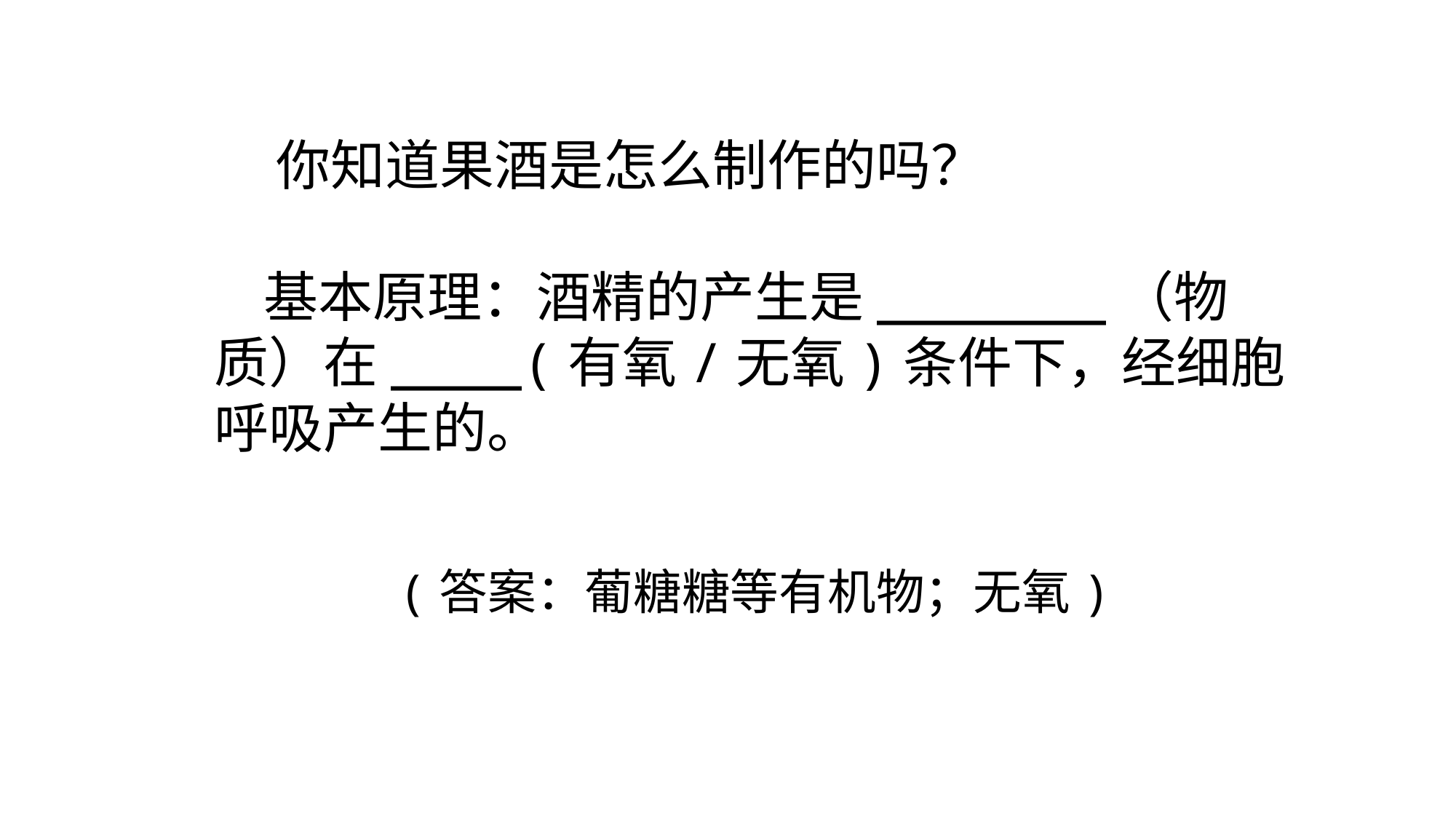

你知道果酒是怎么制作的吗？

   基本原理：酒精的产生是_______（物质）在____(有氧/无氧)条件下，经细胞呼吸产生的。
(答案：葡糖糖等有机物；无氧)